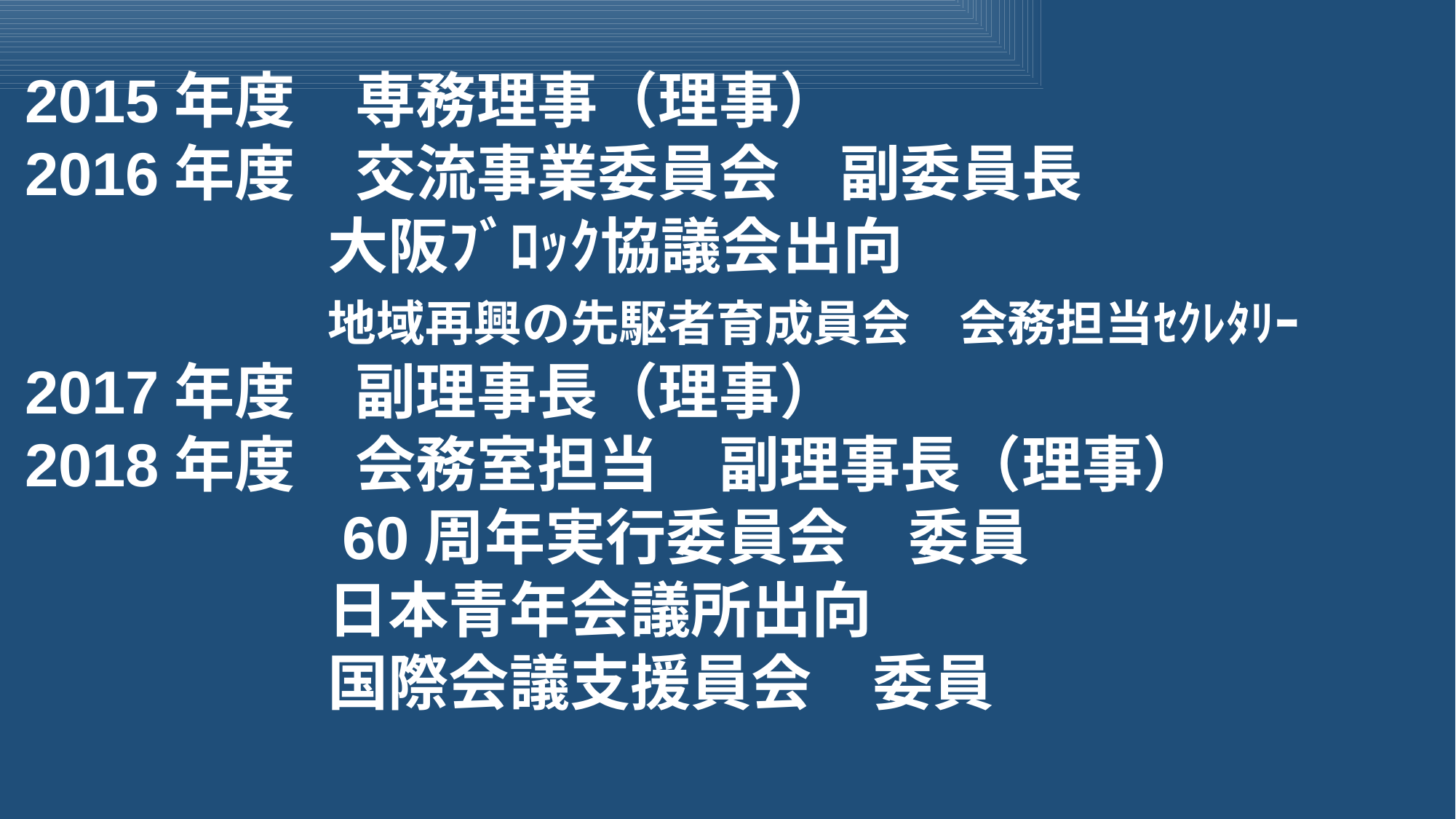

2015年度　専務理事（理事）
2016年度　交流事業委員会　副委員長
　　　　　大阪ﾌﾞﾛｯｸ協議会出向
　　　　　地域再興の先駆者育成員会　会務担当ｾｸﾚﾀﾘｰ
2017年度　副理事長（理事）
2018年度　会務室担当　副理事長（理事）
　　　　　60周年実行委員会　委員
　　　　　日本青年会議所出向
　　　　　国際会議支援員会　委員